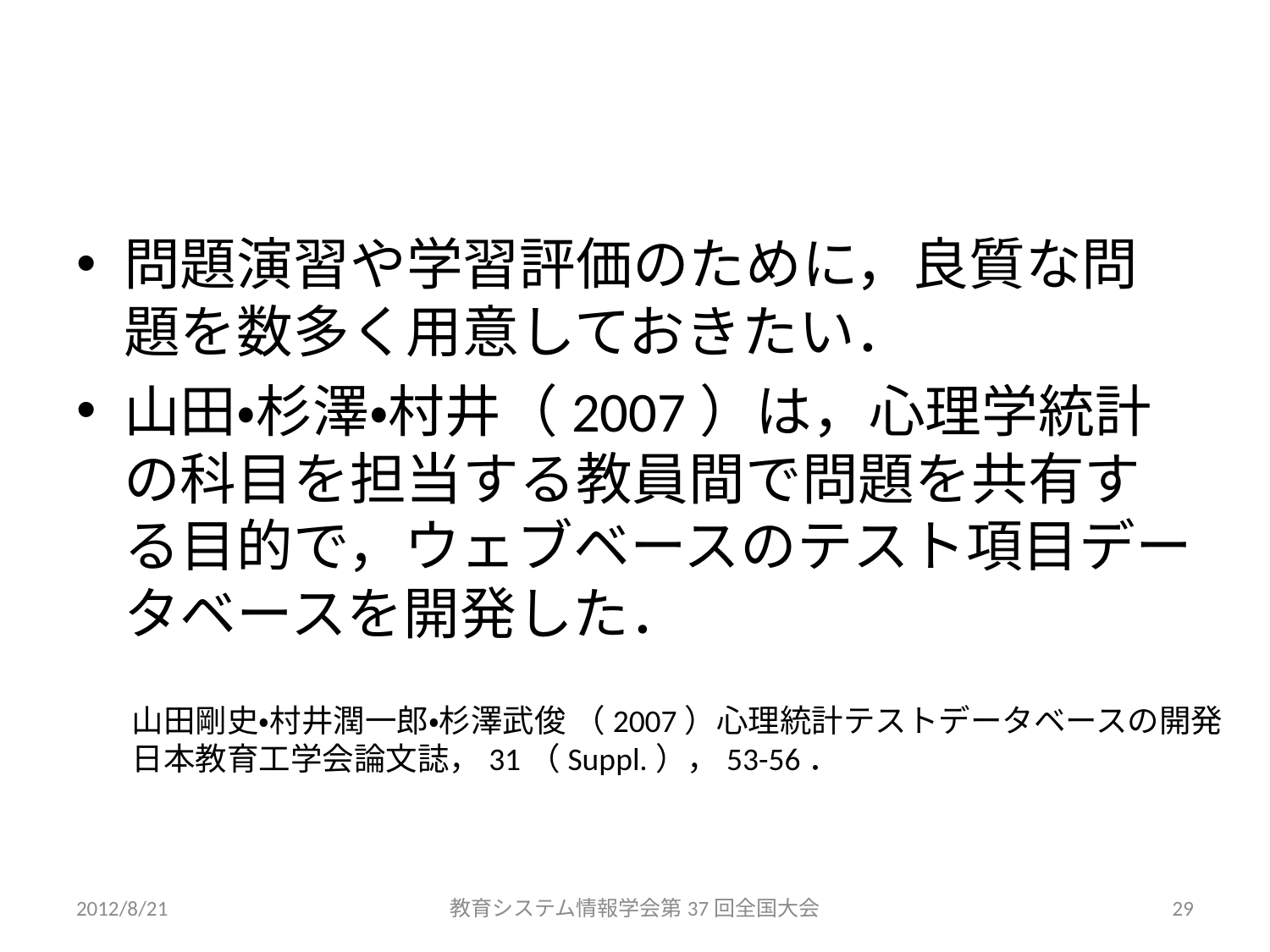

#
問題演習や学習評価のために，良質な問題を数多く用意しておきたい．
山田・杉澤・村井（2007）は，心理学統計の科目を担当する教員間で問題を共有する目的で，ウェブベースのテスト項目データベースを開発した．
山田剛史・村井潤一郎・杉澤武俊 （2007）心理統計テストデータベースの開発
日本教育工学会論文誌，31（Suppl.），53-56．
2012/8/21
教育システム情報学会第37回全国大会
29